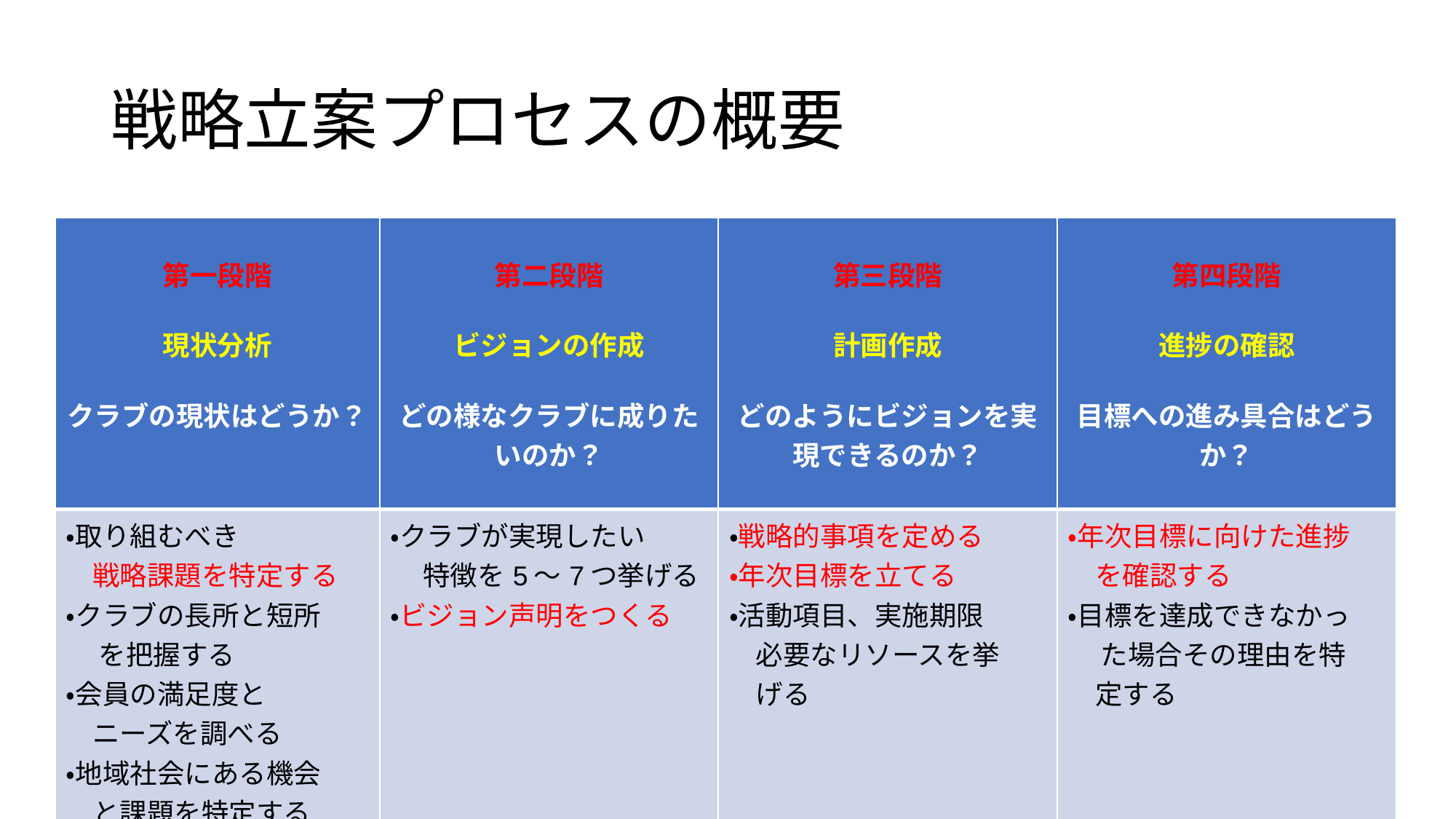

# 戦略立案プロセスの概要
| 第一段階 現状分析 クラブの現状はどうか？ | 第二段階 ビジョンの作成 どの様なクラブに成りたいのか？ | 第三段階 計画作成 どのようにビジョンを実現できるのか？ | 第四段階 進捗の確認 目標への進み具合はどうか？ |
| --- | --- | --- | --- |
| ・取り組むべき 戦略課題を特定する　 ・クラブの長所と短所 を把握する ・会員の満足度と ニーズを調べる ・地域社会にある機会 と課題を特定する | ・クラブが実現したい 特徴を5～7つ挙げる ・ビジョン声明をつくる | ・戦略的事項を定める ・年次目標を立てる ・活動項目、実施期限 必要なリソースを挙 げる | ・年次目標に向けた進捗 　を確認する ・目標を達成できなかっ た場合その理由を特 　定する |